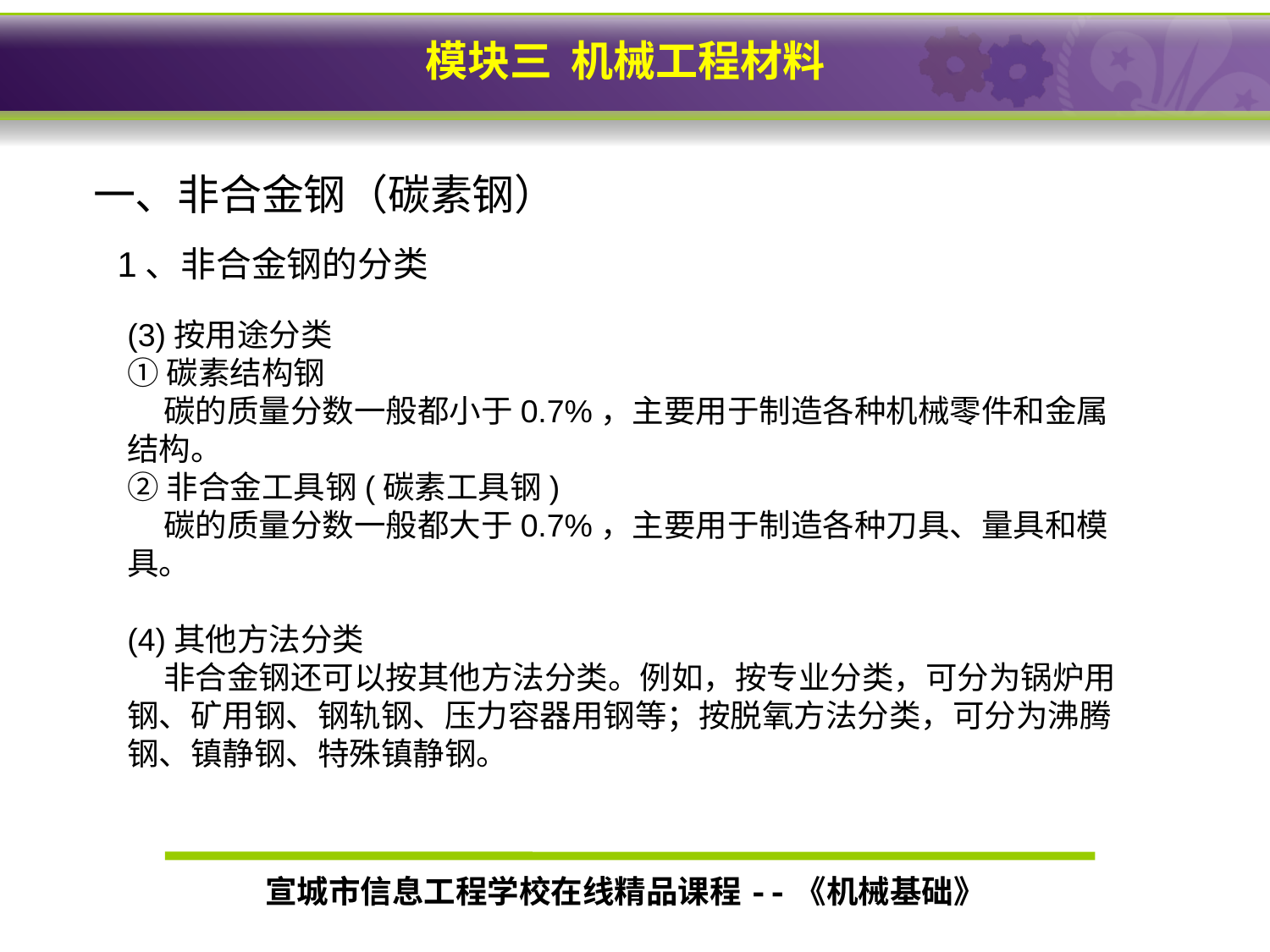

# 一、非合金钢（碳素钢）
1、非合金钢的分类
(3)按用途分类①碳素结构钢    碳的质量分数一般都小于0.7%，主要用于制造各种机械零件和金属结构。②非合金工具钢(碳素工具钢)    碳的质量分数一般都大于0.7%，主要用于制造各种刀具、量具和模具。
(4)其他方法分类    非合金钢还可以按其他方法分类。例如，按专业分类，可分为锅炉用钢、矿用钢、钢轨钢、压力容器用钢等；按脱氧方法分类，可分为沸腾钢、镇静钢、特殊镇静钢。